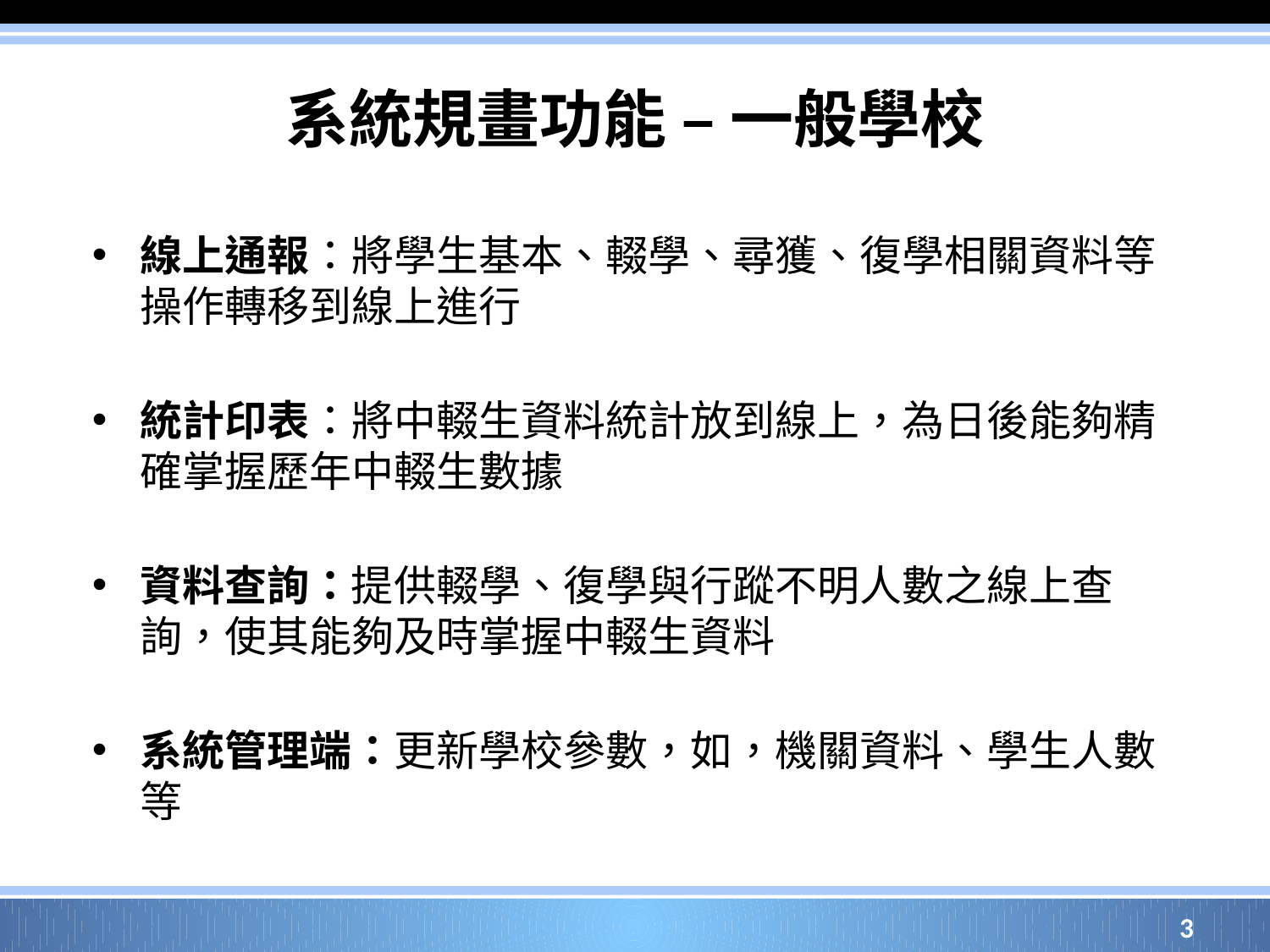

# 系統規畫功能 – 一般學校
線上通報：將學生基本、輟學、尋獲、復學相關資料等操作轉移到線上進行

統計印表：將中輟生資料統計放到線上，為日後能夠精確掌握歷年中輟生數據

資料查詢：提供輟學、復學與行蹤不明人數之線上查詢，使其能夠及時掌握中輟生資料

系統管理端：更新學校參數，如，機關資料、學生人數 等
3